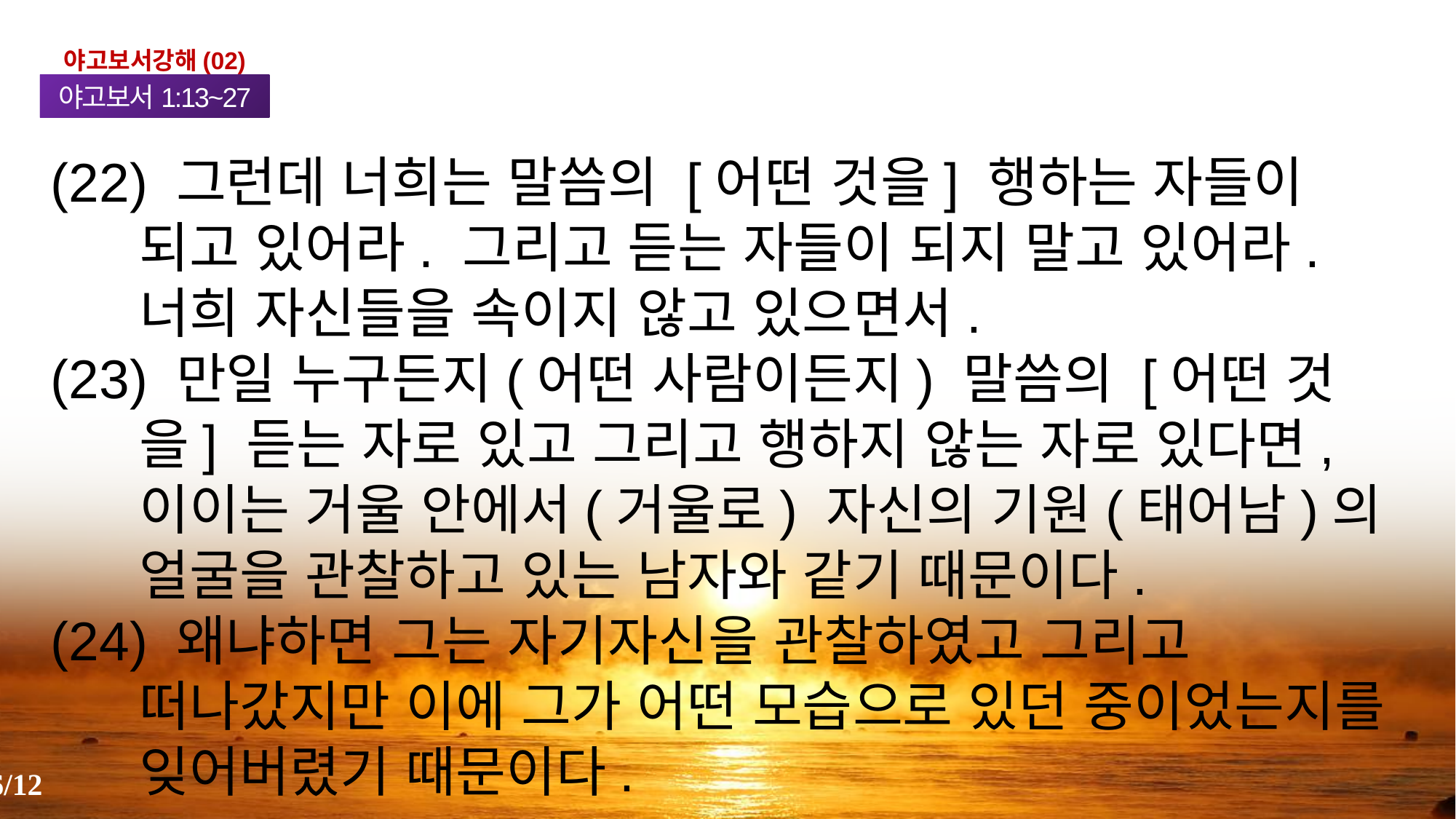

야고보서강해(02)
야고보서1:13~27

(22) 그런데 너희는 말씀의 [어떤 것을] 행하는 자들이 되고 있어라. 그리고 듣는 자들이 되지 말고 있어라. 너희 자신들을 속이지 않고 있으면서.
(23) 만일 누구든지(어떤 사람이든지) 말씀의 [어떤 것을] 듣는 자로 있고 그리고 행하지 않는 자로 있다면, 이이는 거울 안에서(거울로) 자신의 기원(태어남)의 얼굴을 관찰하고 있는 남자와 같기 때문이다.
(24) 왜냐하면 그는 자기자신을 관찰하였고 그리고 떠나갔지만 이에 그가 어떤 모습으로 있던 중이었는지를 잊어버렸기 때문이다.